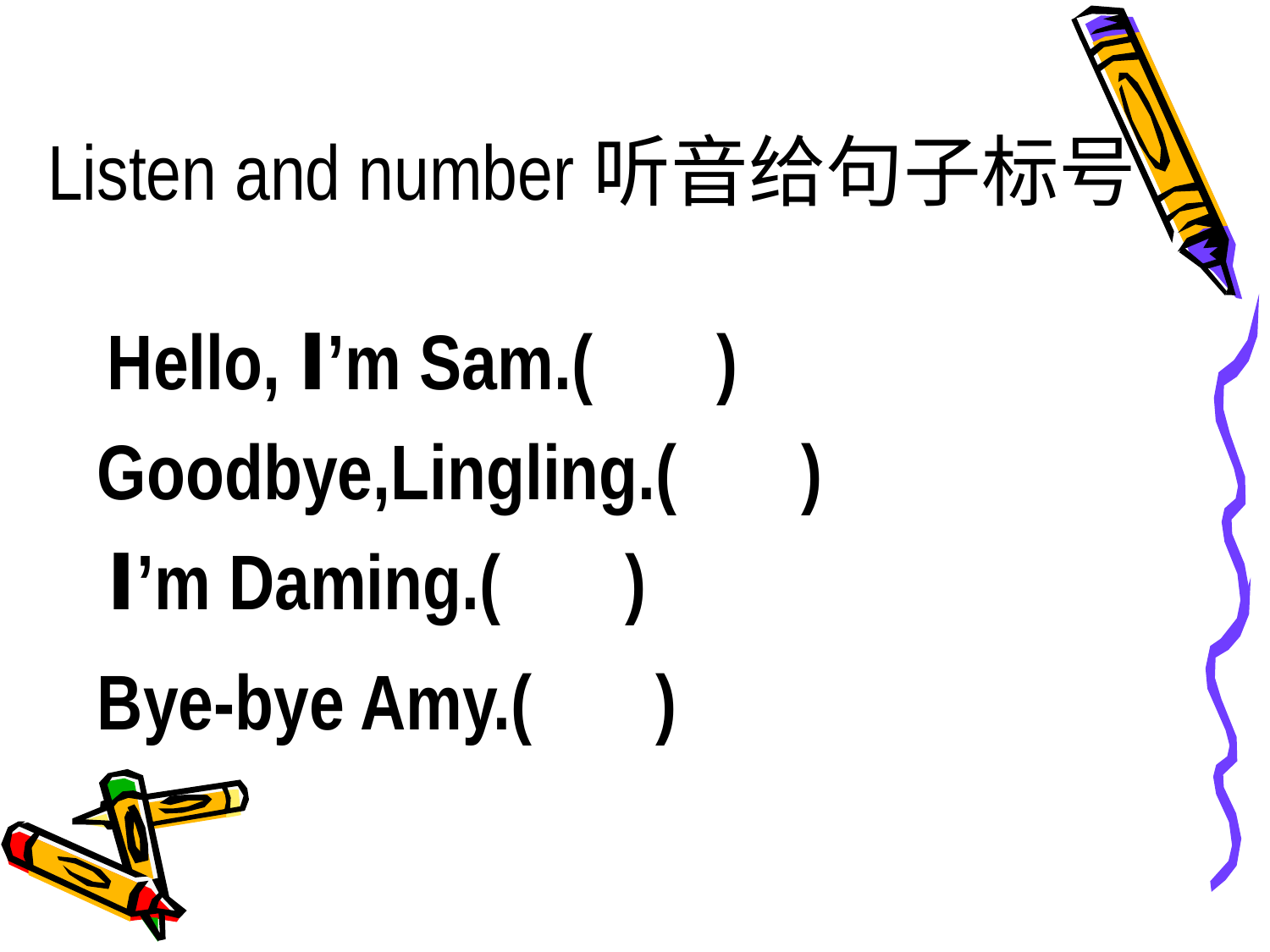

Listen and number听音给句子标号
Hello, Ⅰ’m Sam.(       )
Goodbye,Lingling.(       )
Ⅰ’m Daming.(       )
Bye-bye Amy.(       )